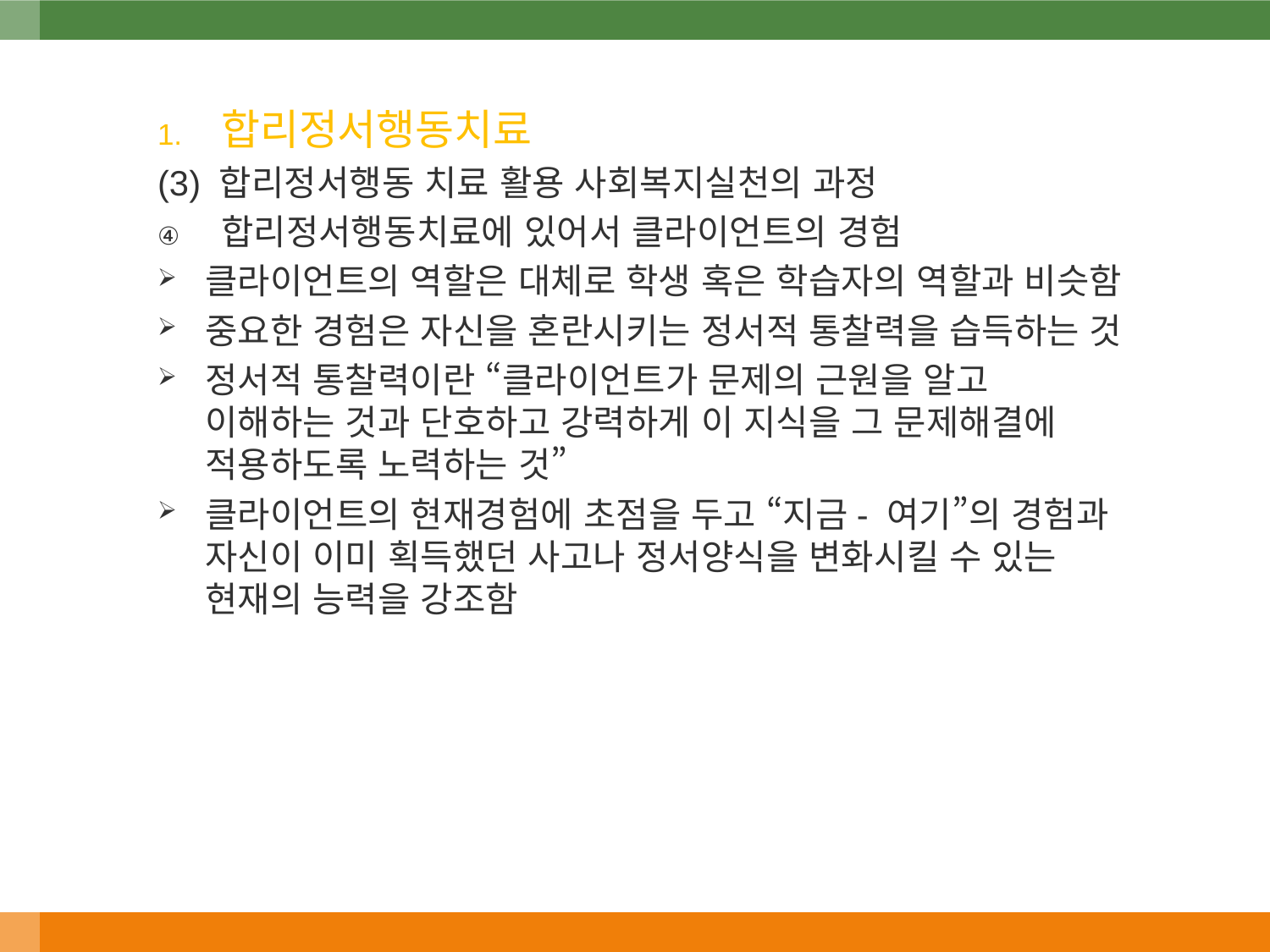

합리정서행동치료
(3) 합리정서행동 치료 활용 사회복지실천의 과정
합리정서행동치료에 있어서 클라이언트의 경험
클라이언트의 역할은 대체로 학생 혹은 학습자의 역할과 비슷함
중요한 경험은 자신을 혼란시키는 정서적 통찰력을 습득하는 것
정서적 통찰력이란 “클라이언트가 문제의 근원을 알고 이해하는 것과 단호하고 강력하게 이 지식을 그 문제해결에 적용하도록 노력하는 것”
클라이언트의 현재경험에 초점을 두고 “지금- 여기”의 경험과 자신이 이미 획득했던 사고나 정서양식을 변화시킬 수 있는 현재의 능력을 강조함